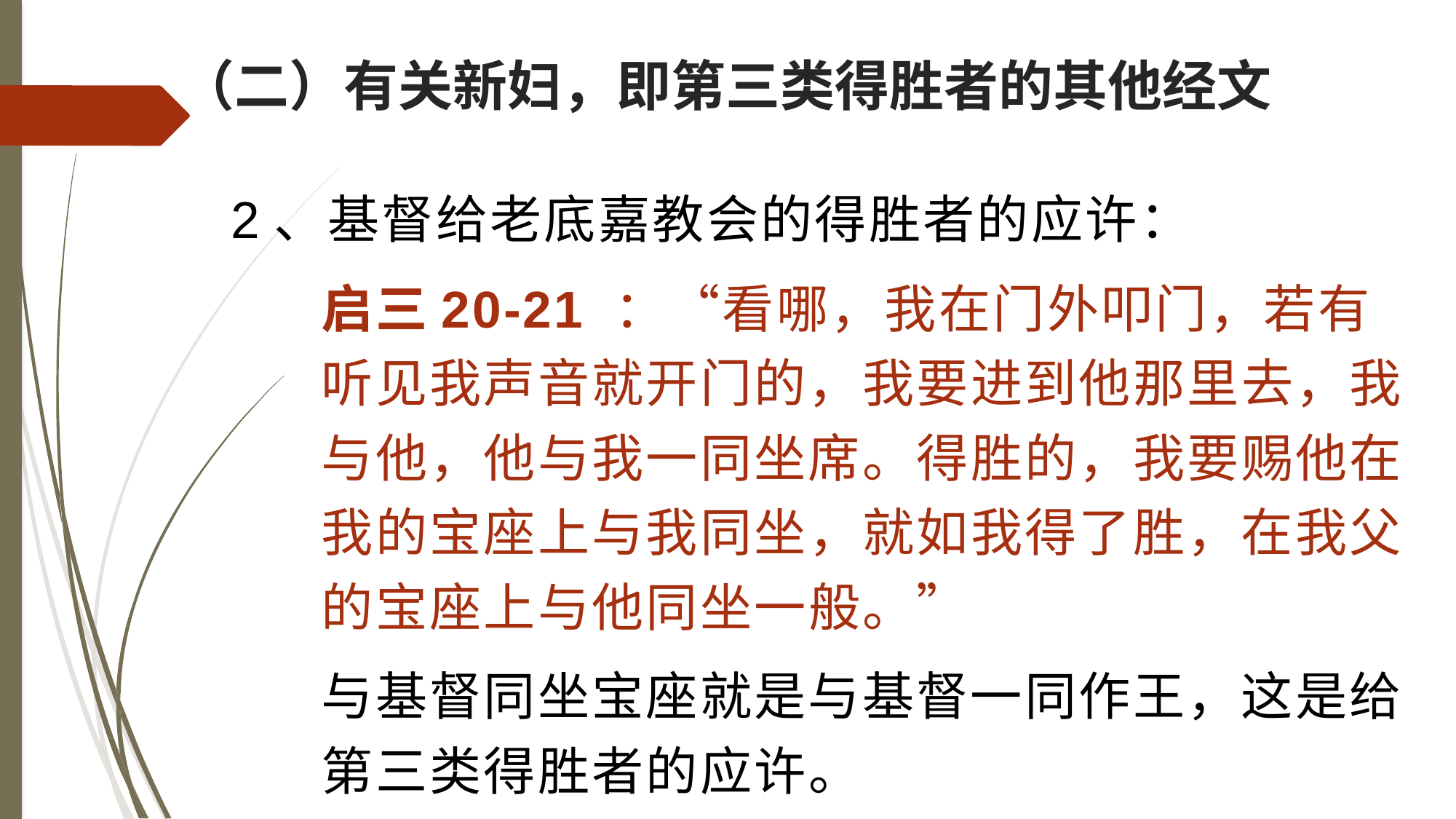

# （二）有关新妇，即第三类得胜者的其他经文
2、基督给老底嘉教会的得胜者的应许：
				启三20-21 ：“看哪，我在门外叩门，若有听见我声音就开门的，我要进到他那里去，我与他，他与我一同坐席。得胜的，我要赐他在我的宝座上与我同坐，就如我得了胜，在我父的宝座上与他同坐一般。”
	与基督同坐宝座就是与基督一同作王，这是给第三类得胜者的应许。